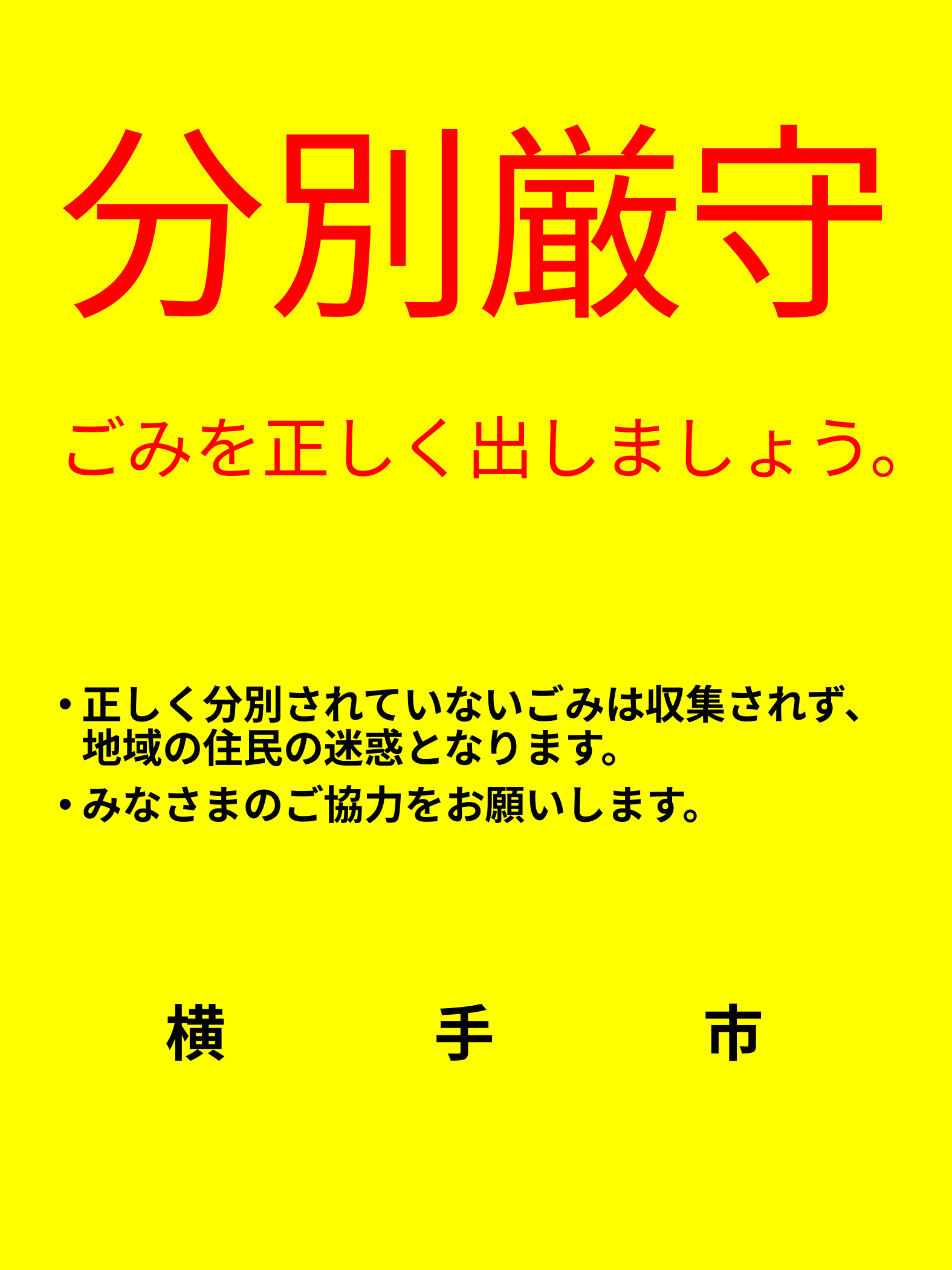

# 分別厳守
ごみを正しく出しましょう。
正しく分別されていないごみは収集されず、地域の住民の迷惑となります。
みなさまのご協力をお願いします。

横　　　  手  　　　市